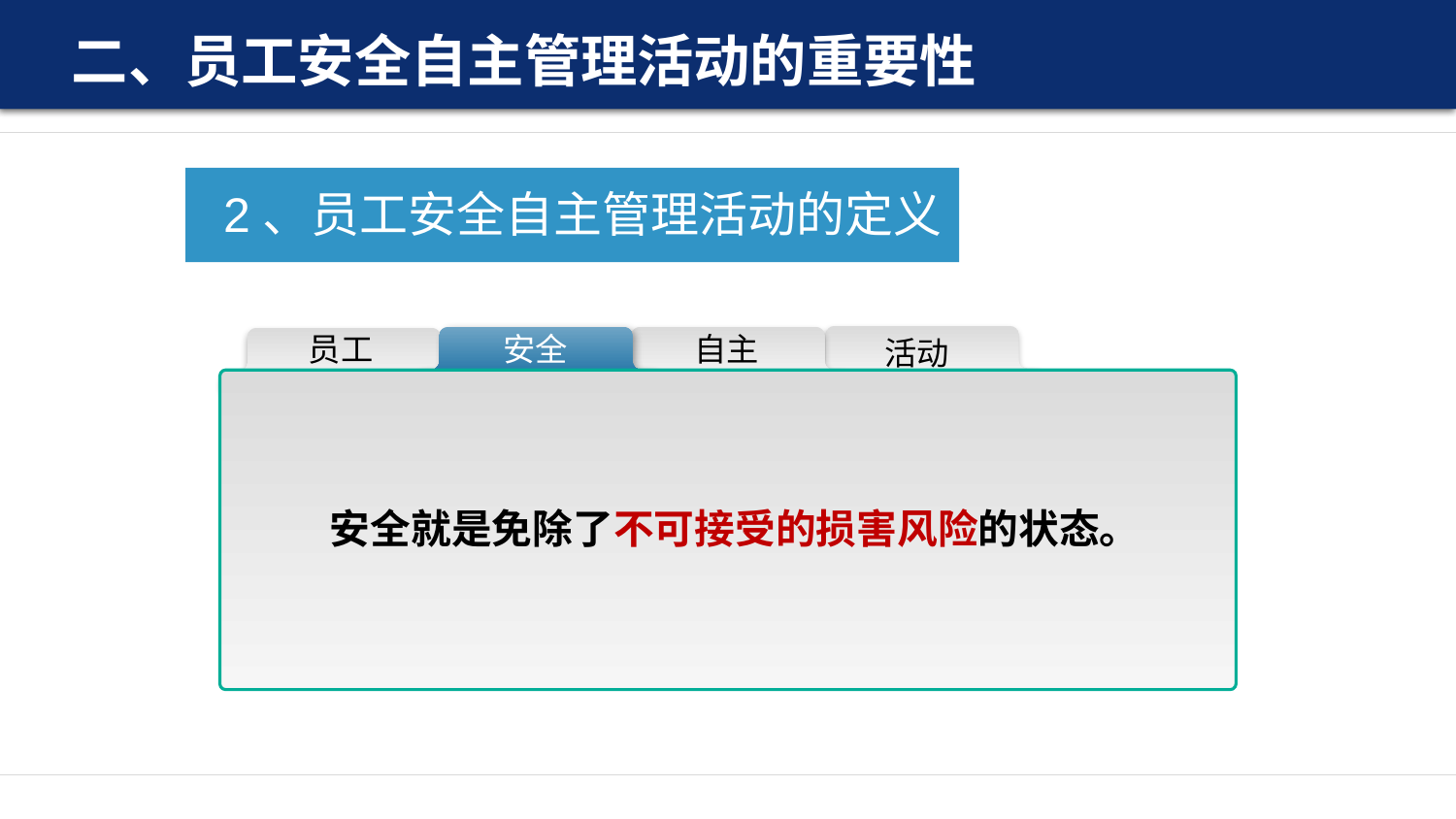

二、员工安全自主管理活动的重要性

2、员工安全自主管理活动的定义
自主

员工
安全

活动

    安全就是免除了不可接受的损害风险的状态。